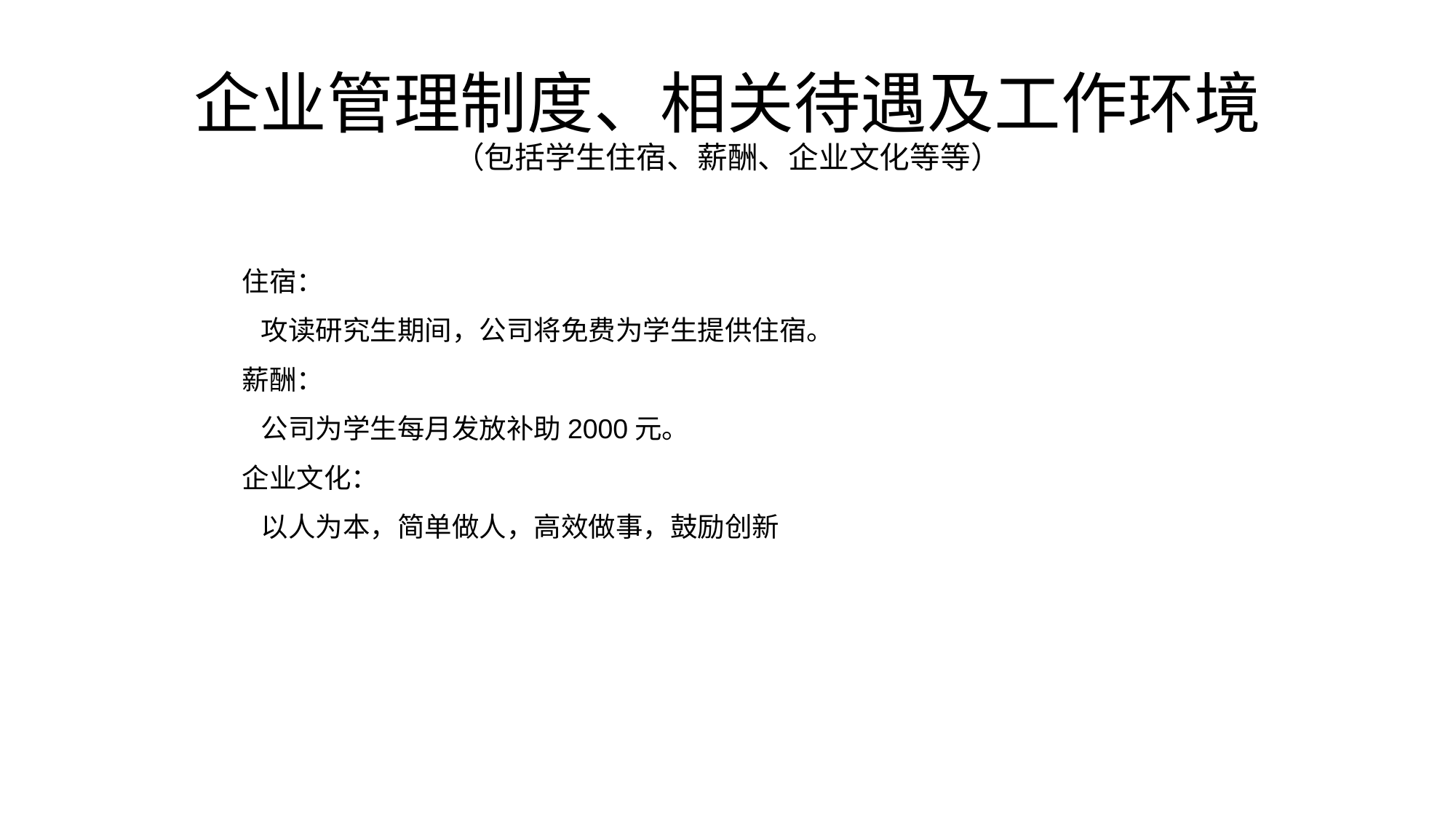

# 企业管理制度、相关待遇及工作环境 （包括学生住宿、薪酬、企业文化等等）
住宿：
  攻读研究生期间，公司将免费为学生提供住宿。
薪酬：
  公司为学生每月发放补助2000元。
企业文化：
  以人为本，简单做人，高效做事，鼓励创新